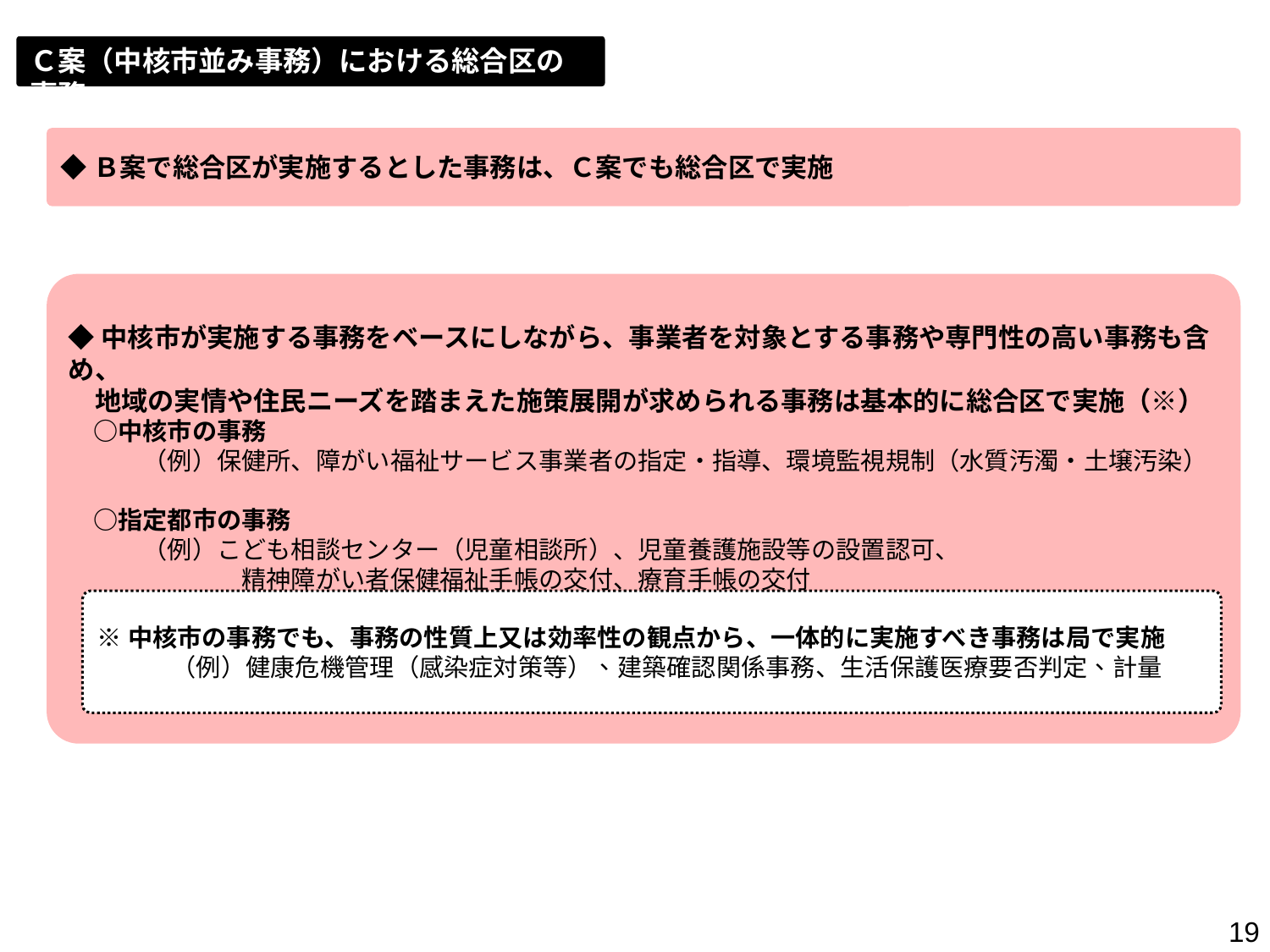

Ｃ案（中核市並み事務）における総合区の事務

◆Ｂ案で総合区が実施するとした事務は、Ｃ案でも総合区で実施

◆中核市が実施する事務をベースにしながら、事業者を対象とする事務や専門性の高い事務も含め、
　地域の実情や住民ニーズを踏まえた施策展開が求められる事務は基本的に総合区で実施（※）
　○中核市の事務
　　　（例）保健所、障がい福祉サービス事業者の指定・指導、環境監視規制（水質汚濁・土壌汚染）

　○指定都市の事務
　　　（例）こども相談センター（児童相談所）、児童養護施設等の設置認可、
　　　　　　　精神障がい者保健福祉手帳の交付、療育手帳の交付

※中核市の事務でも、事務の性質上又は効率性の観点から、一体的に実施すべき事務は局で実施
　　　（例）健康危機管理（感染症対策等）、建築確認関係事務、生活保護医療要否判定、計量
19